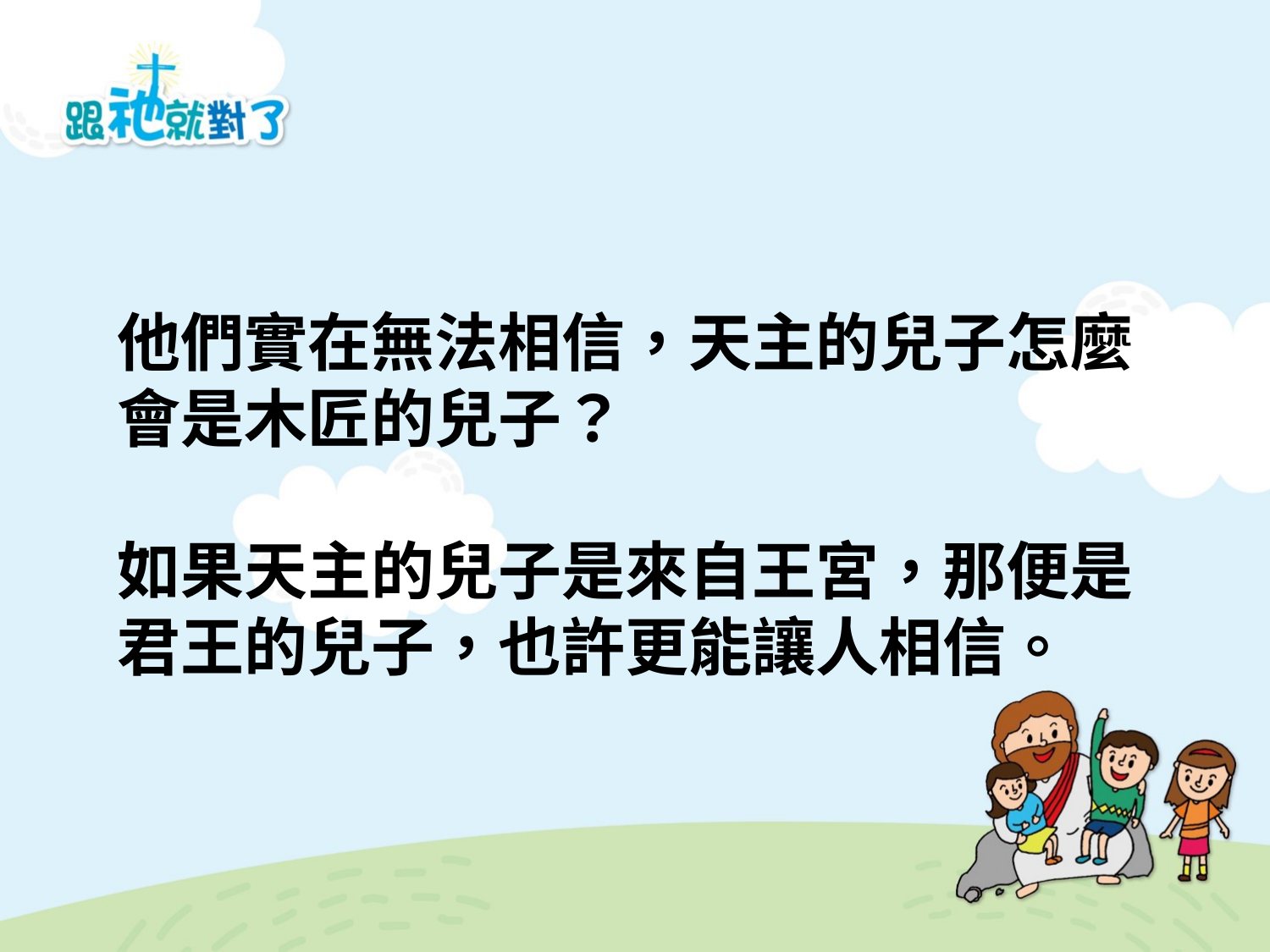

他們實在無法相信，天主的兒子怎麼會是木匠的兒子？

如果天主的兒子是來自王宮，那便是君王的兒子，也許更能讓人相信。